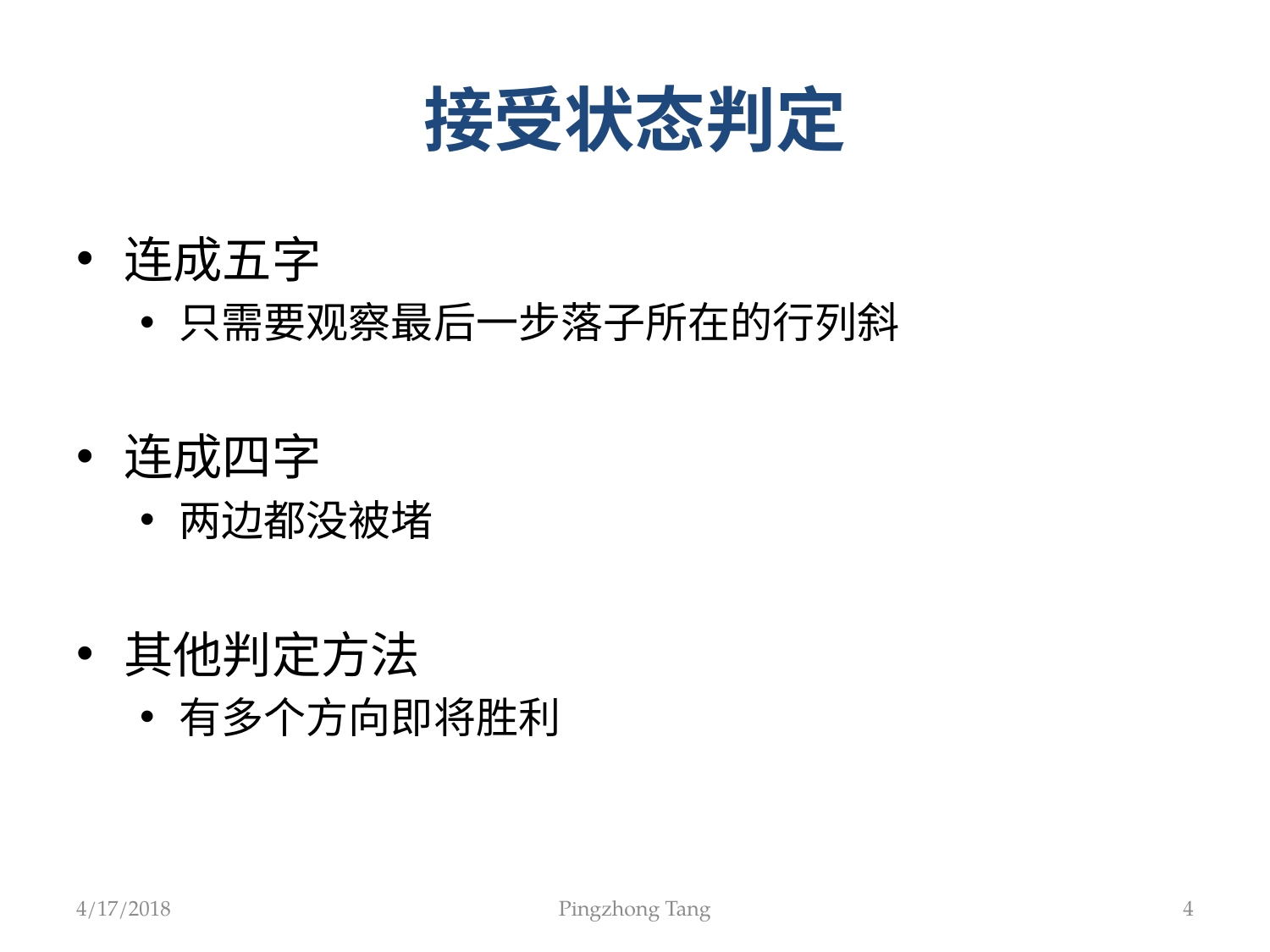

# 接受状态判定
连成五字
只需要观察最后一步落子所在的行列斜

连成四字
两边都没被堵

其他判定方法
有多个方向即将胜利

4/17/2018
Pingzhong Tang
4